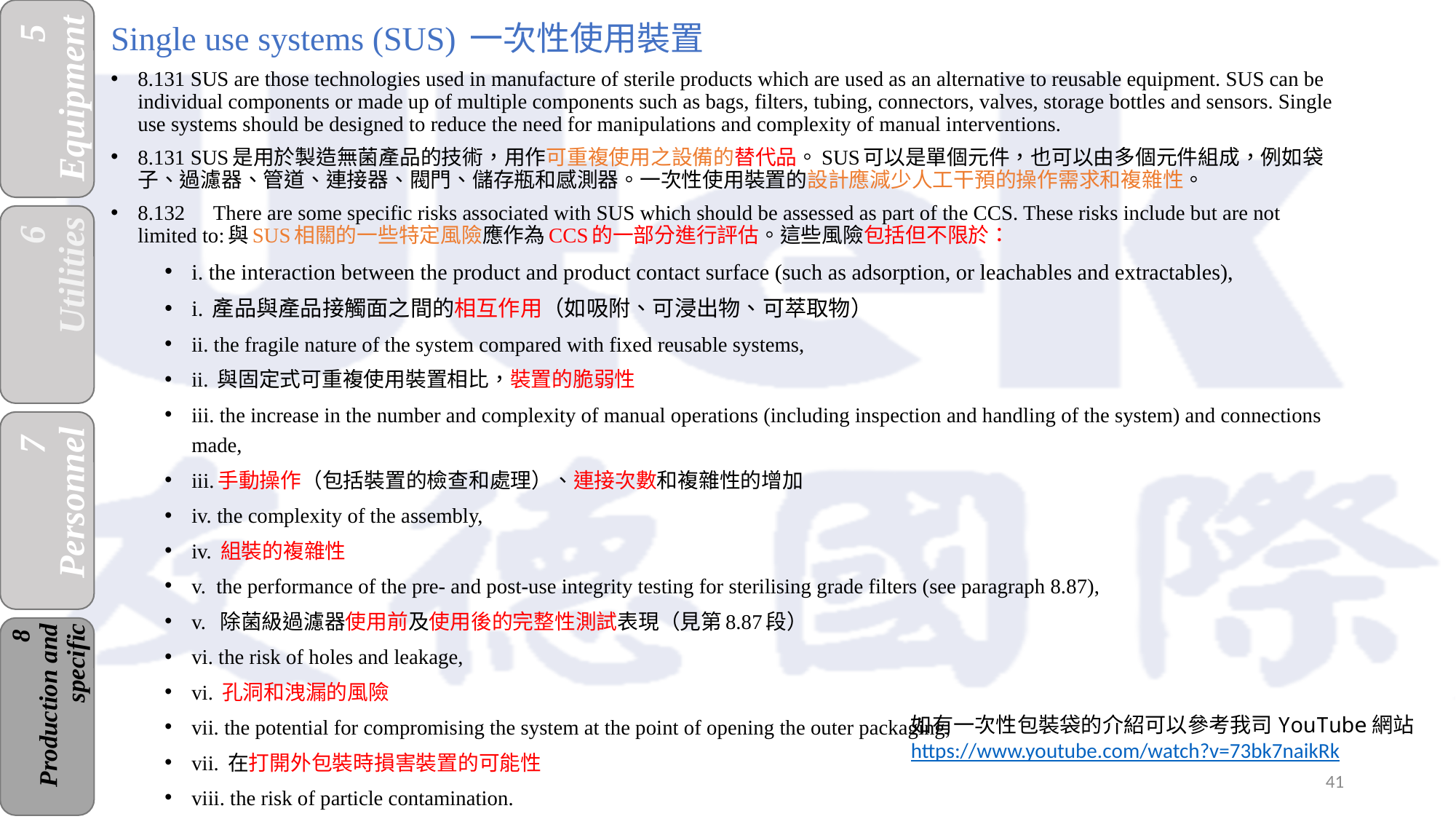

Single use systems (SUS) 一次性使用裝置
8.131 SUS are those technologies used in manufacture of sterile products which are used as an alternative to reusable equipment. SUS can be individual components or made up of multiple components such as bags, filters, tubing, connectors, valves, storage bottles and sensors. Single use systems should be designed to reduce the need for manipulations and complexity of manual interventions.
8.131 SUS是用於製造無菌產品的技術，用作可重複使用之設備的替代品。SUS可以是單個元件，也可以由多個元件組成，例如袋子、過濾器、管道、連接器、閥門、儲存瓶和感測器。一次性使用裝置的設計應減少人工干預的操作需求和複雜性。
8.132	There are some specific risks associated with SUS which should be assessed as part of the CCS. These risks include but are not limited to:與SUS相關的一些特定風險應作為CCS的一部分進行評估。這些風險包括但不限於：
i. the interaction between the product and product contact surface (such as adsorption, or leachables and extractables),
i. 產品與產品接觸面之間的相互作用（如吸附、可浸出物、可萃取物）
ii. the fragile nature of the system compared with fixed reusable systems,
ii. 與固定式可重複使用裝置相比，裝置的脆弱性
iii. the increase in the number and complexity of manual operations (including inspection and handling of the system) and connections made,
iii.手動操作（包括裝置的檢查和處理）、連接次數和複雜性的增加
iv. the complexity of the assembly,
iv. 組裝的複雜性
v.  the performance of the pre- and post-use integrity testing for sterilising grade filters (see paragraph 8.87),
v.  除菌級過濾器使用前及使用後的完整性測試表現（見第8.87段）
vi. the risk of holes and leakage,
vi. 孔洞和洩漏的風險
vii. the potential for compromising the system at the point of opening the outer packaging,
vii. 在打開外包裝時損害裝置的可能性
viii. the risk of particle contamination.
viii. 顆粒污染的風險

如有一次性包裝袋的介紹可以參考我司YouTube網站
https://www.youtube.com/watch?v=73bk7naikRk
41